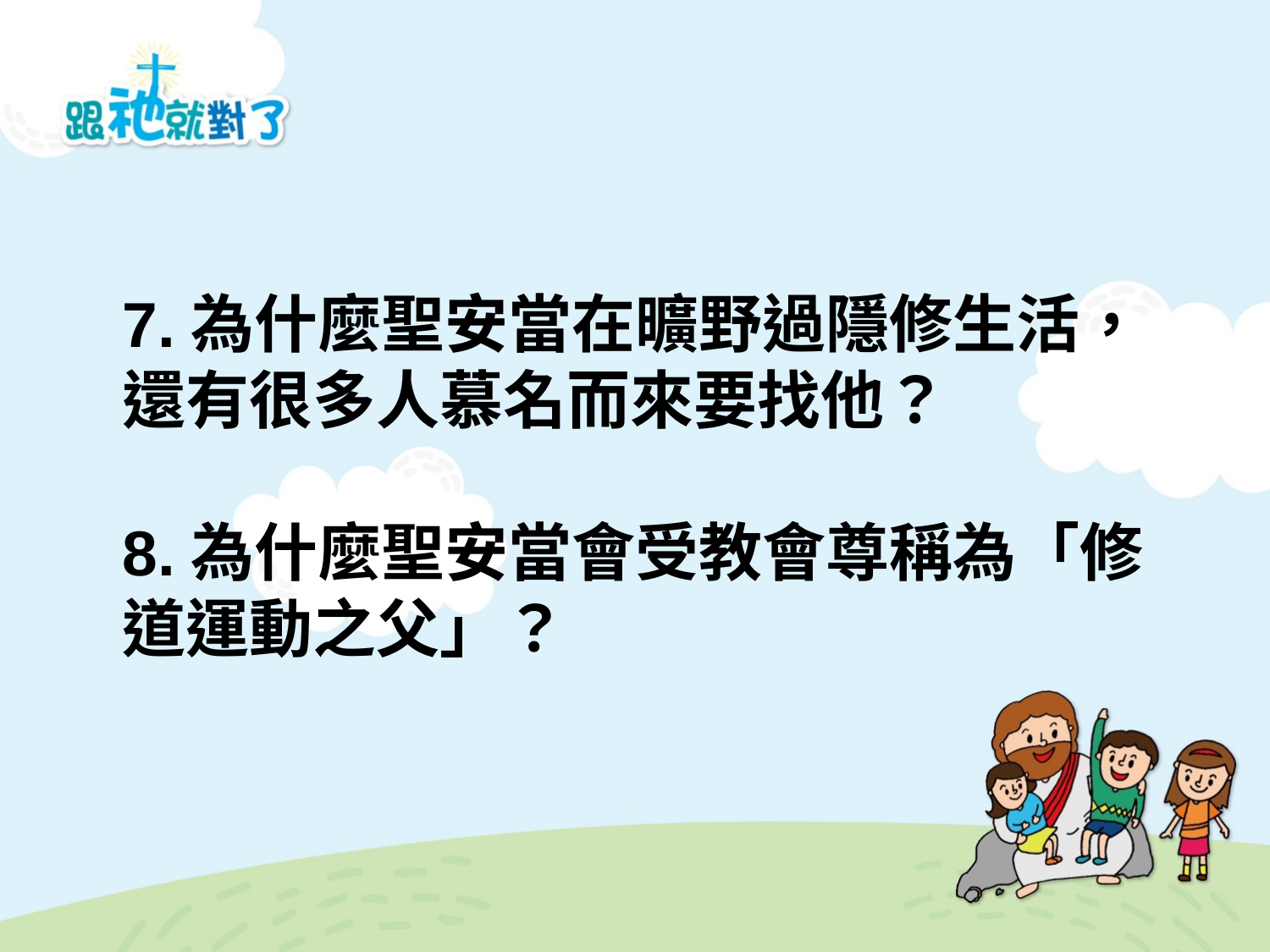

7.為什麼聖安當在曠野過隱修生活，還有很多人慕名而來要找他？

8.為什麼聖安當會受教會尊稱為「修道運動之父」？